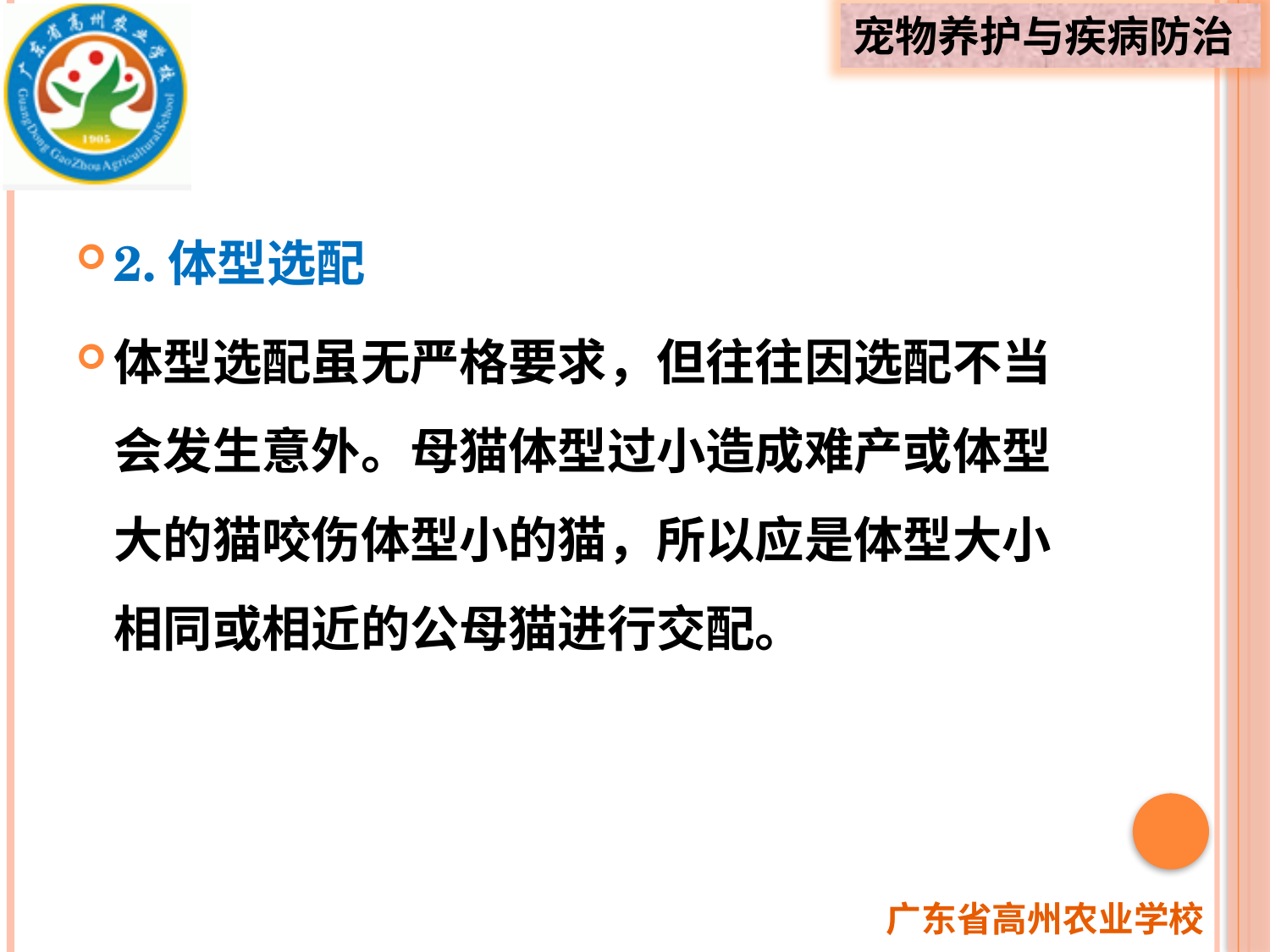

2.体型选配
体型选配虽无严格要求，但往往因选配不当会发生意外。母猫体型过小造成难产或体型大的猫咬伤体型小的猫，所以应是体型大小相同或相近的公母猫进行交配。